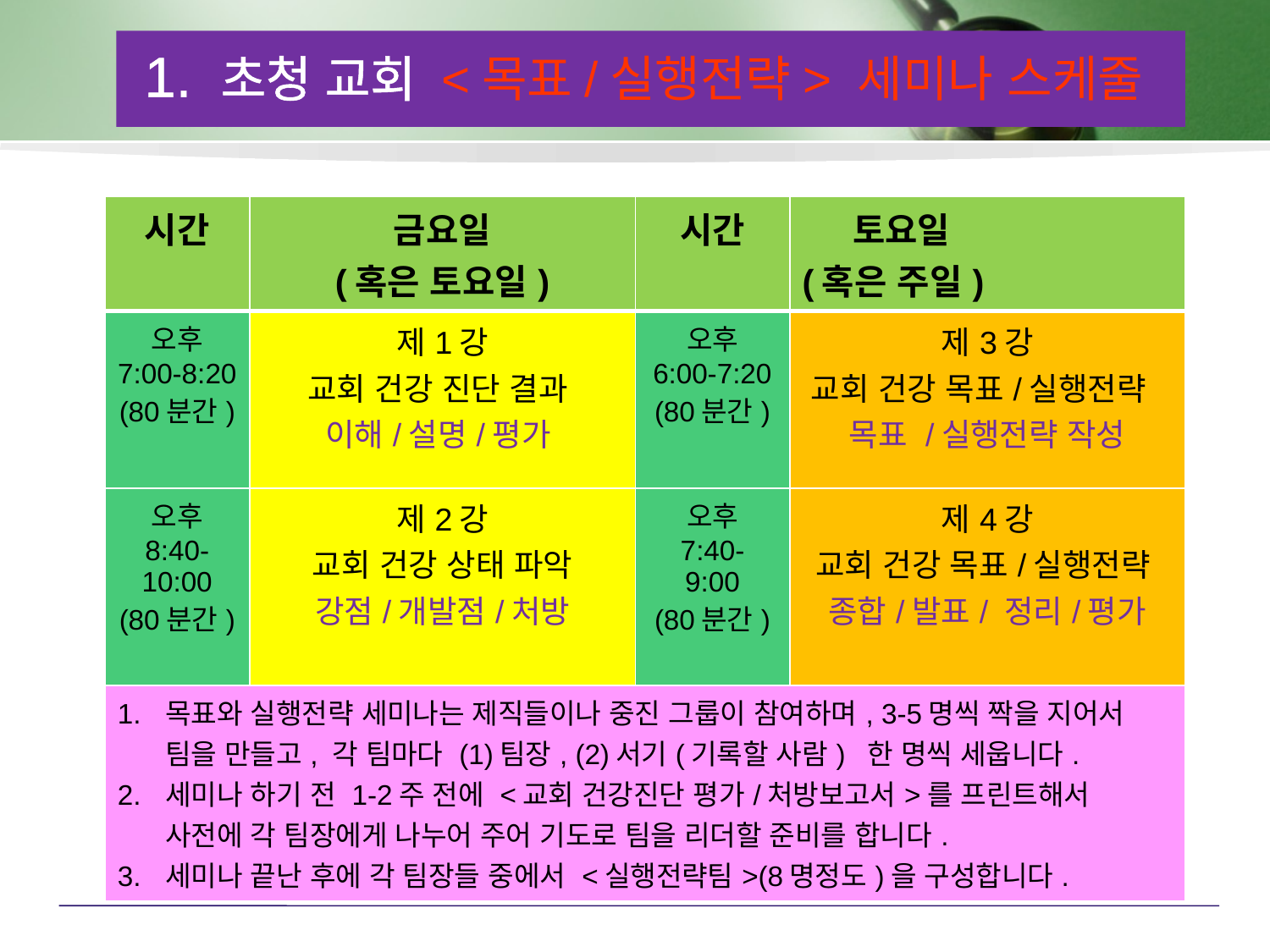

1. 초청 교회 <목표/실행전략> 세미나 스케줄
| 시간 | 금요일 (혹은 토요일) | 시간 | 토요일 (혹은 주일) |
| --- | --- | --- | --- |
| 오후 7:00-8:20 (80분간) | 제1강 교회 건강 진단 결과 이해/설명/평가 | 오후 6:00-7:20 (80분간) | 제3강 교회 건강 목표/실행전략 목표 /실행전략 작성 |
| 오후 8:40- 10:00 (80분간) | 제2강 교회 건강 상태 파악 강점/개발점/처방 | 오후 7:40- 9:00 (80분간) | 제4강 교회 건강 목표/실행전략 종합/발표/ 정리/평가 |
| 목표와 실행전략 세미나는 제직들이나 중진 그룹이 참여하며, 3-5명씩 짝을 지어서 팀을 만들고, 각 팀마다 (1)팀장, (2)서기(기록할 사람) 한 명씩 세웁니다. 세미나 하기 전 1-2주 전에 <교회 건강진단 평가/처방보고서>를 프린트해서 사전에 각 팀장에게 나누어 주어 기도로 팀을 리더할 준비를 합니다. 세미나 끝난 후에 각 팀장들 중에서 <실행전략팀>(8명정도)을 구성합니다. |  |  |  |